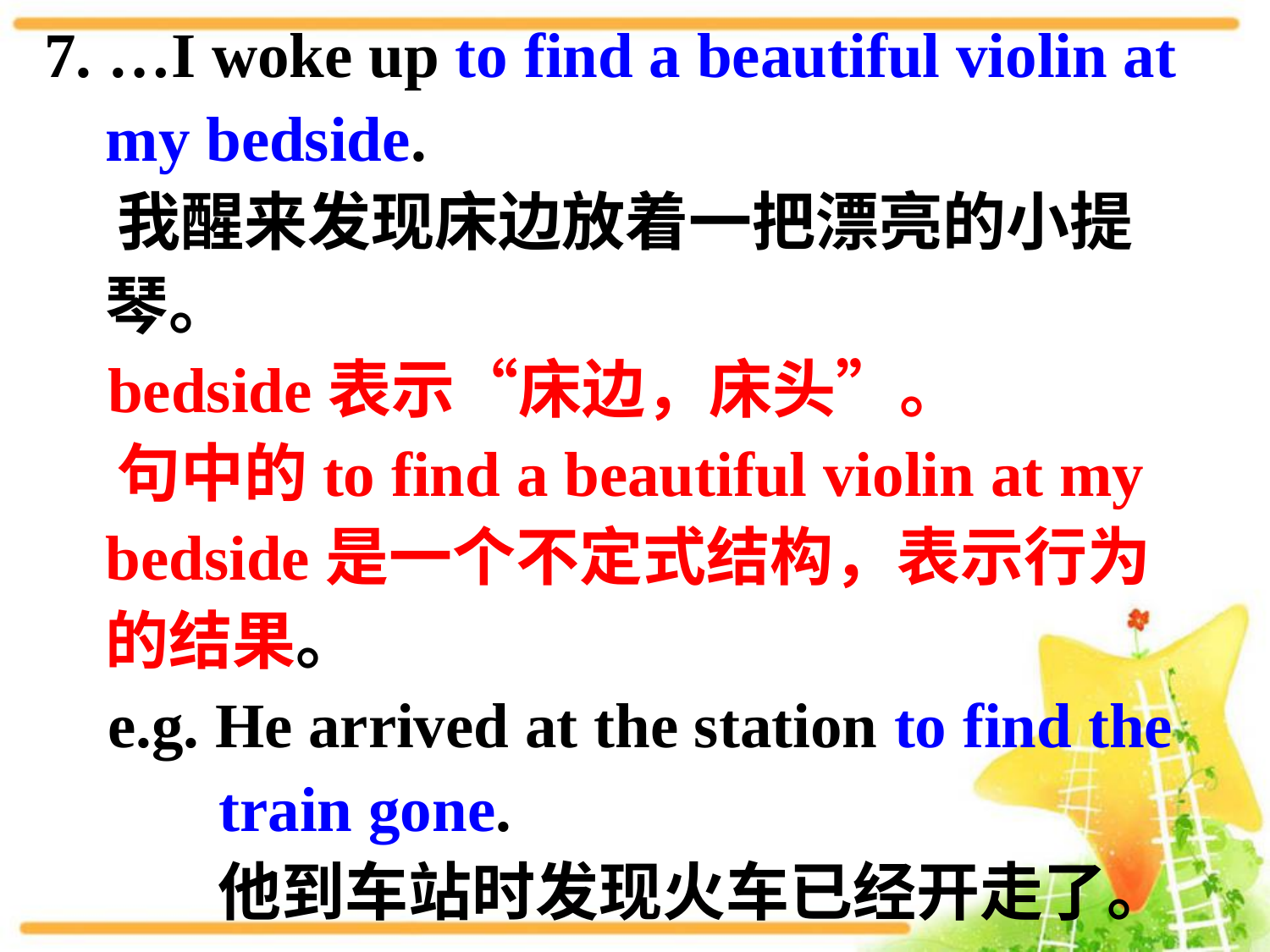

7. …I woke up to find a beautiful violin at my bedside.
    我醒来发现床边放着一把漂亮的小提琴。
    bedside表示“床边，床头”。
    句中的to find a beautiful violin at my bedside是一个不定式结构，表示行为的结果。
    e.g. He arrived at the station to find the
           train gone.
           他到车站时发现火车已经开走了。